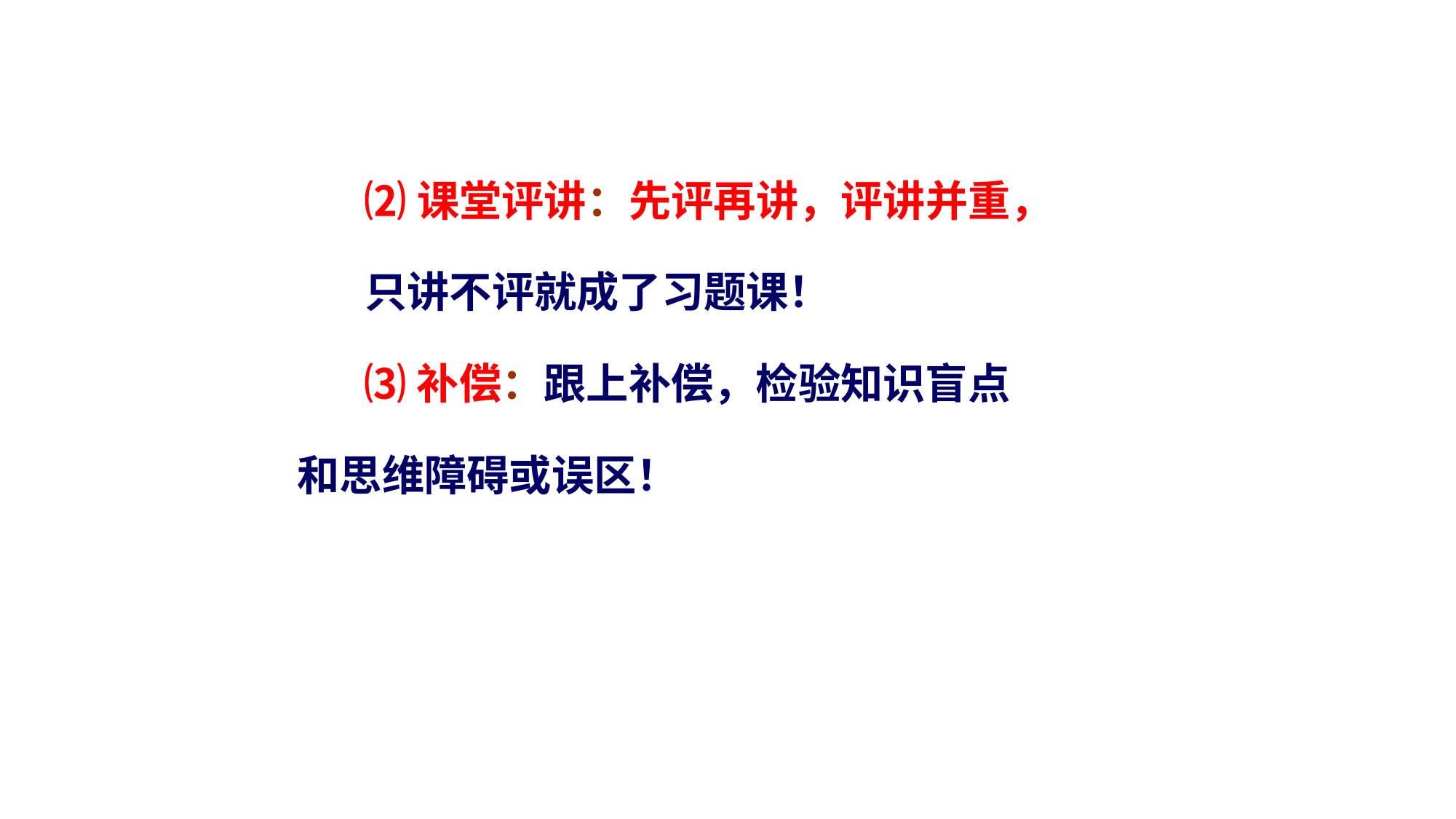

⑵课堂评讲：先评再讲，评讲并重，
           只讲不评就成了习题课！
            ⑶补偿：跟上补偿，检验知识盲点
    和思维障碍或误区！